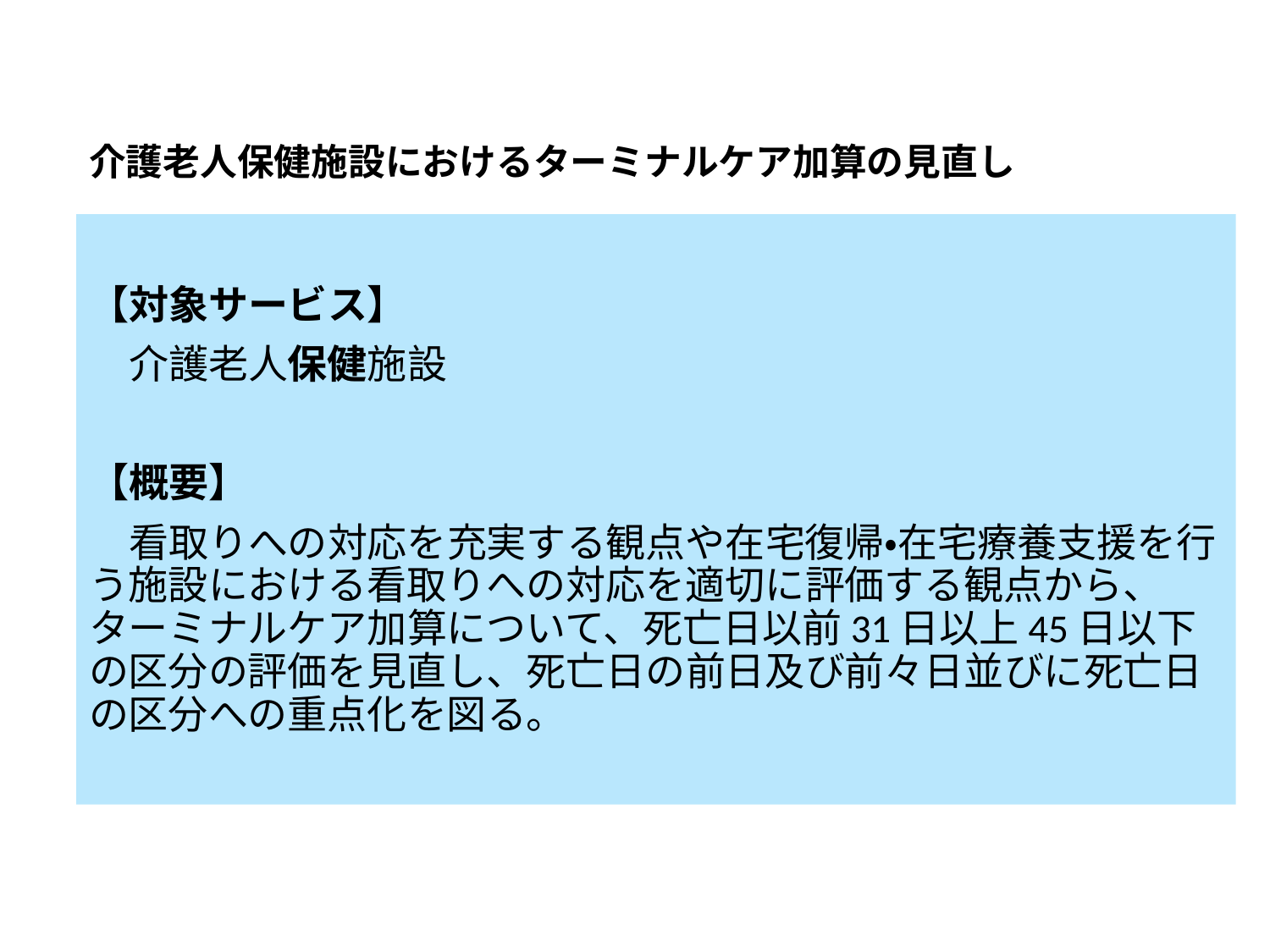

# 介護老人保健施設におけるターミナルケア加算の見直し

【対象サービス】
　介護老人保健施設

【概要】
　看取りへの対応を充実する観点や在宅復帰・在宅療養支援を行う施設における看取りへの対応を適切に評価する観点から、ターミナルケア加算について、死亡日以前31日以上45日以下の区分の評価を見直し、死亡日の前日及び前々日並びに死亡日の区分への重点化を図る。